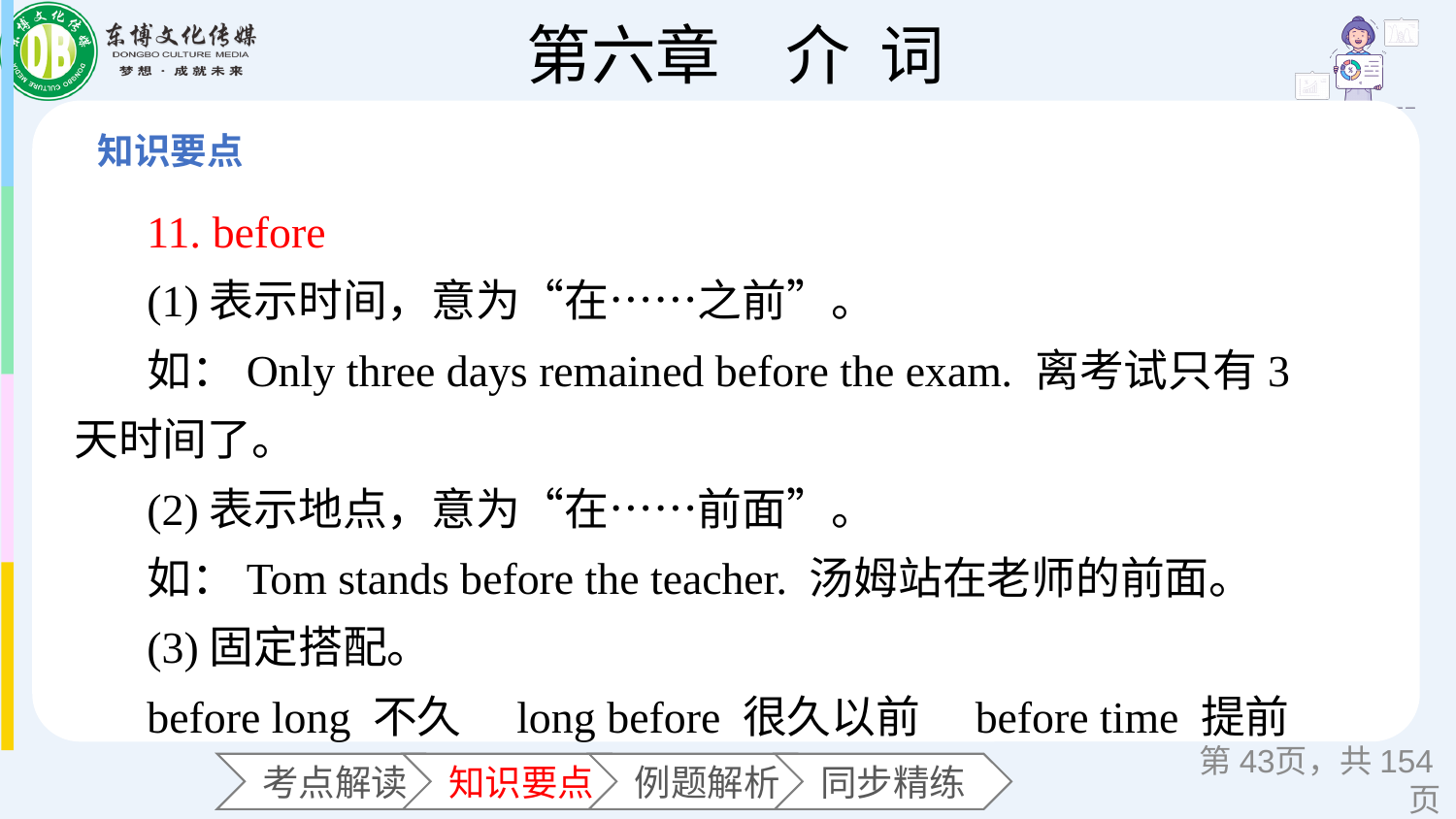

11. before
(1)表示时间，意为“在……之前”。
如：Only three days remained before the exam. 离考试只有3天时间了。
(2)表示地点，意为“在……前面”。
如：Tom stands before the teacher. 汤姆站在老师的前面。
(3)固定搭配。
before long 不久　long before 很久以前　before time 提前
第43页，共154页